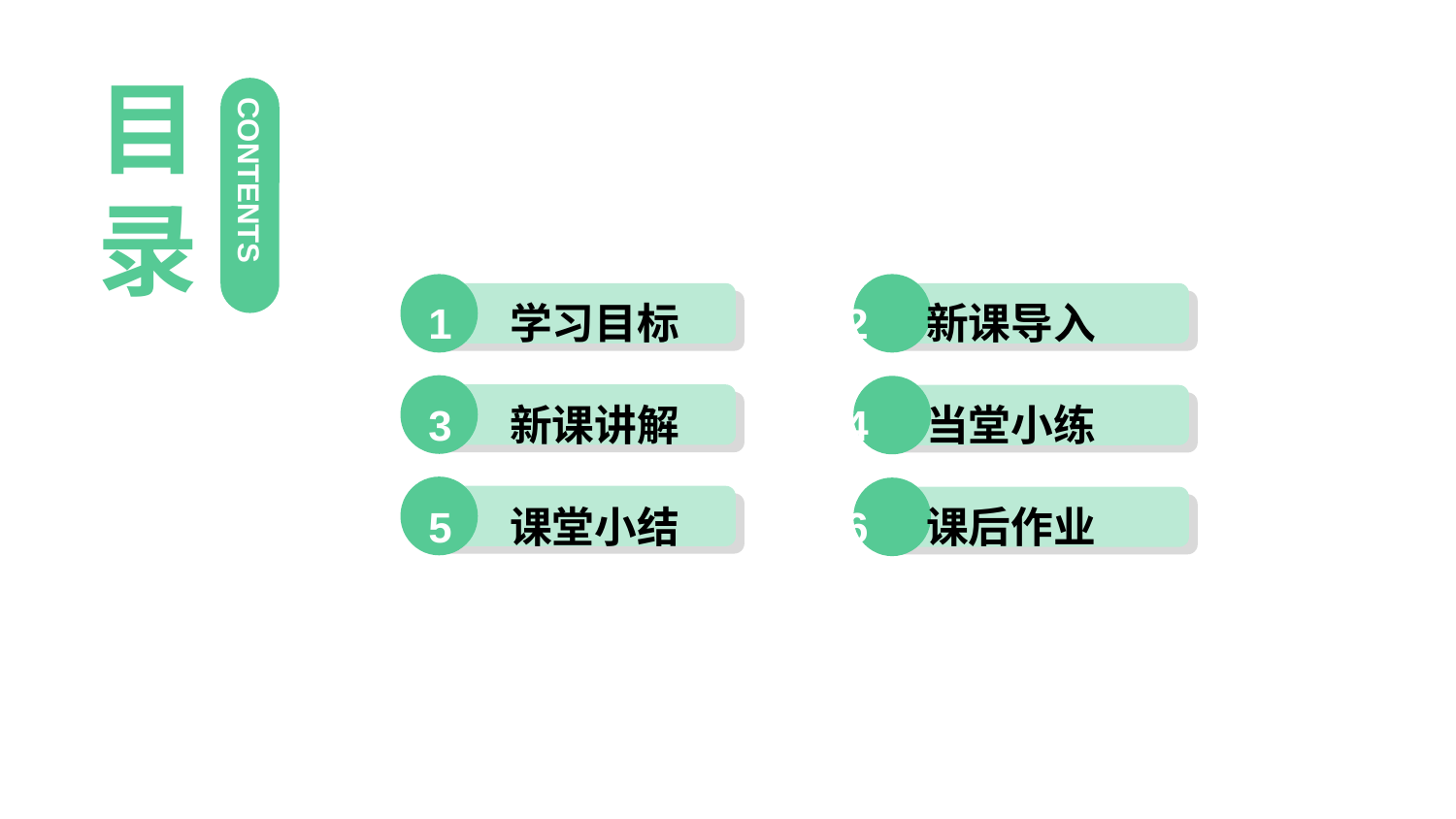

目
录
CONTENTS
1    学习目标                2    新课导入
3    新课讲解                4    当堂小练
5    课堂小结                6    课后作业
7